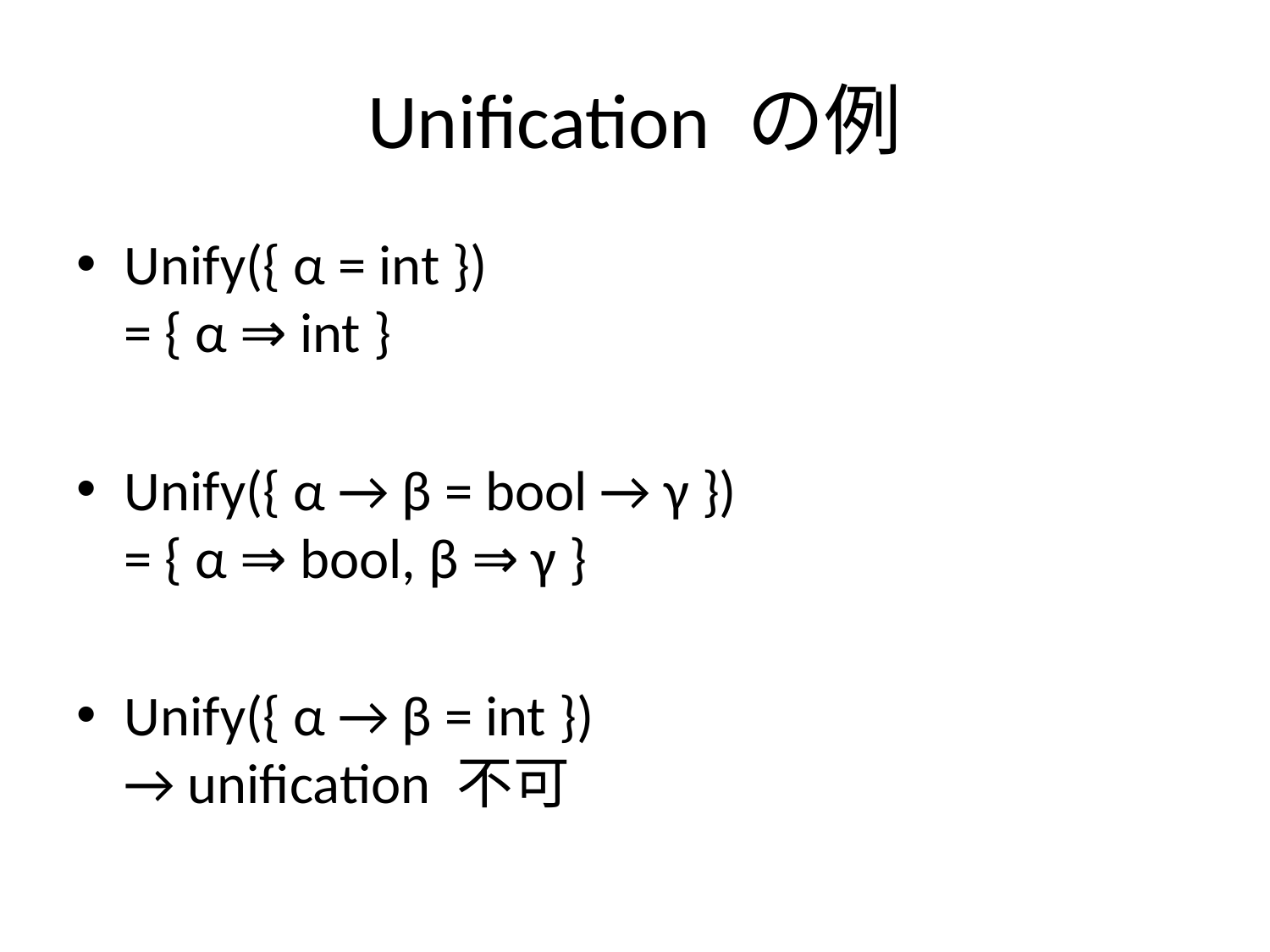

# Unification の例
Unify({ α = int })
= { α ⇒ int }

Unify({ α → β = bool → γ })
= { α ⇒ bool, β ⇒ γ }

Unify({ α → β = int })
→ unification 不可